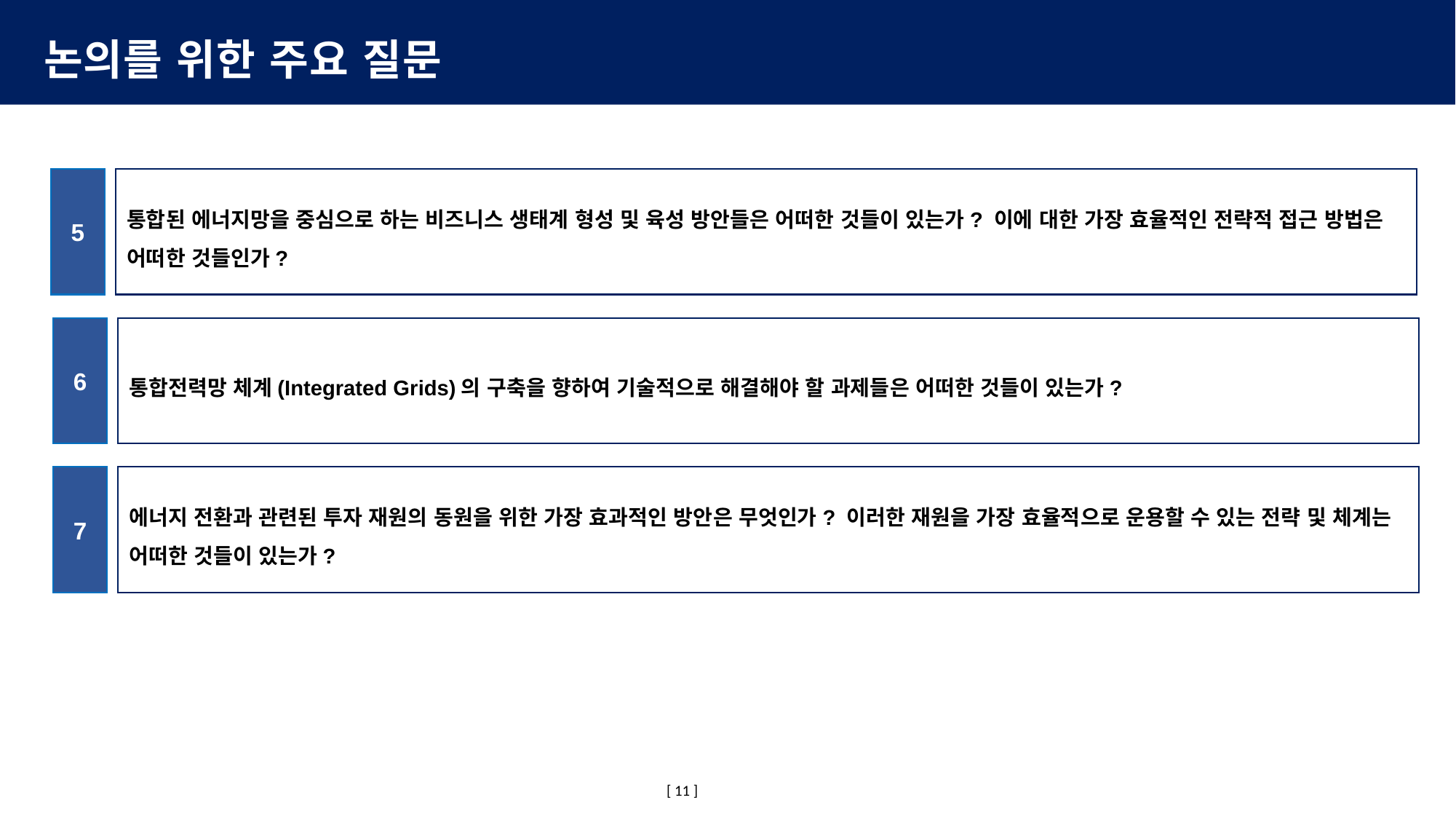

논의를 위한 주요 질문
5
통합된 에너지망을 중심으로 하는 비즈니스 생태계 형성 및 육성 방안들은 어떠한 것들이 있는가? 이에 대한 가장 효율적인 전략적 접근 방법은 어떠한 것들인가?
통합전력망 체계(Integrated Grids)의 구축을 향하여 기술적으로 해결해야 할 과제들은 어떠한 것들이 있는가?
6
7
에너지 전환과 관련된 투자 재원의 동원을 위한 가장 효과적인 방안은 무엇인가? 이러한 재원을 가장 효율적으로 운용할 수 있는 전략 및 체계는 어떠한 것들이 있는가?